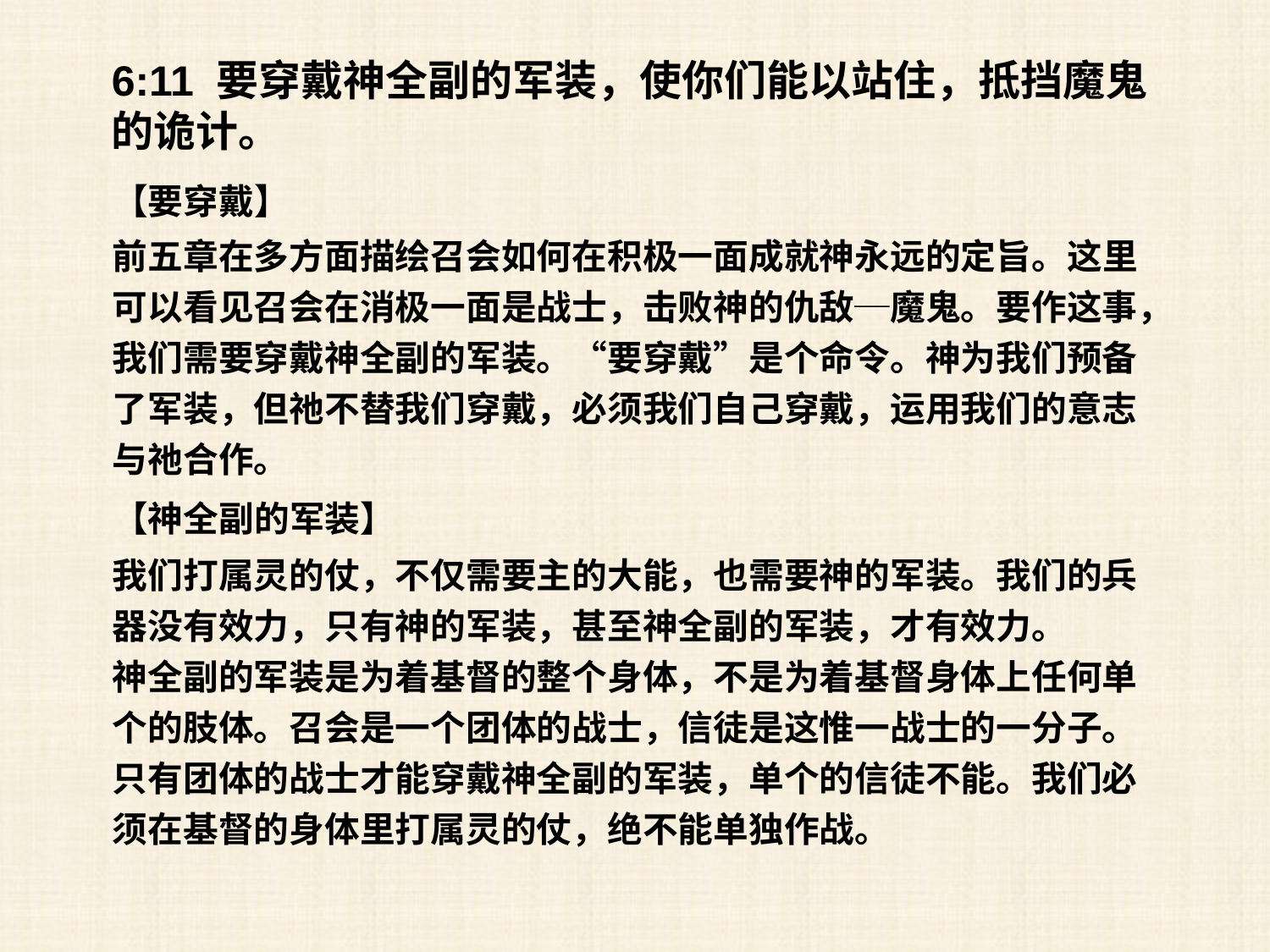

6:11 要穿戴神全副的军装，使你们能以站住，抵挡魔鬼的诡计。
【要穿戴】
前五章在多方面描绘召会如何在积极一面成就神永远的定旨。这里可以看见召会在消极一面是战士，击败神的仇敌─魔鬼。要作这事，我们需要穿戴神全副的军装。“要穿戴”是个命令。神为我们预备了军装，但祂不替我们穿戴，必须我们自己穿戴，运用我们的意志与祂合作。
【神全副的军装】
我们打属灵的仗，不仅需要主的大能，也需要神的军装。我们的兵器没有效力，只有神的军装，甚至神全副的军装，才有效力。
神全副的军装是为着基督的整个身体，不是为着基督身体上任何单个的肢体。召会是一个团体的战士，信徒是这惟一战士的一分子。只有团体的战士才能穿戴神全副的军装，单个的信徒不能。我们必须在基督的身体里打属灵的仗，绝不能单独作战。